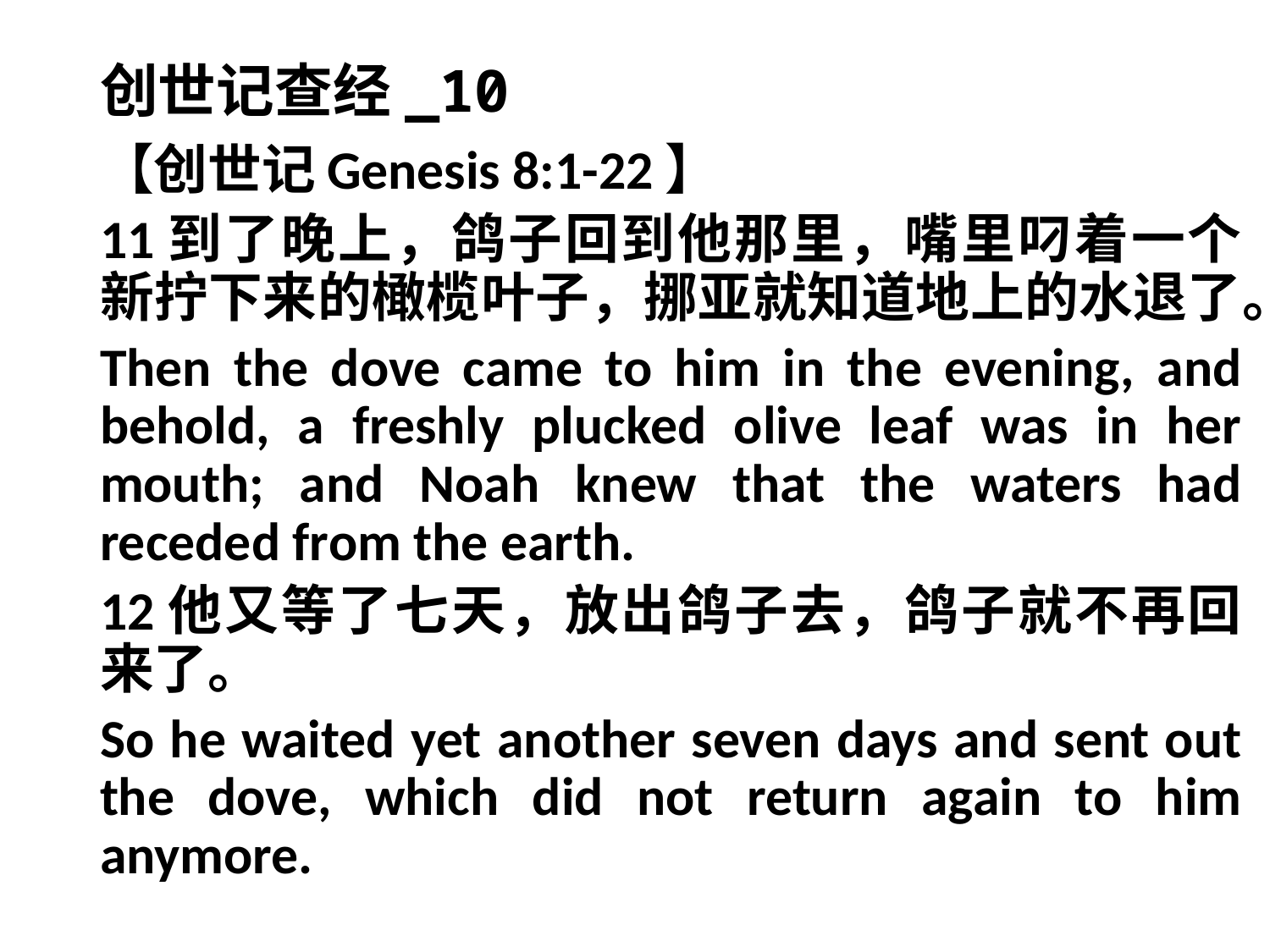

# 创世记查经_10
【创世记Genesis 8:1-22】
11到了晚上，鸽子回到他那里，嘴里叼着一个新拧下来的橄榄叶子，挪亚就知道地上的水退了。
Then the dove came to him in the evening, and behold, a freshly plucked olive leaf was in her mouth; and Noah knew that the waters had receded from the earth.
12他又等了七天，放出鸽子去，鸽子就不再回来了。
So he waited yet another seven days and sent out the dove, which did not return again to him anymore.